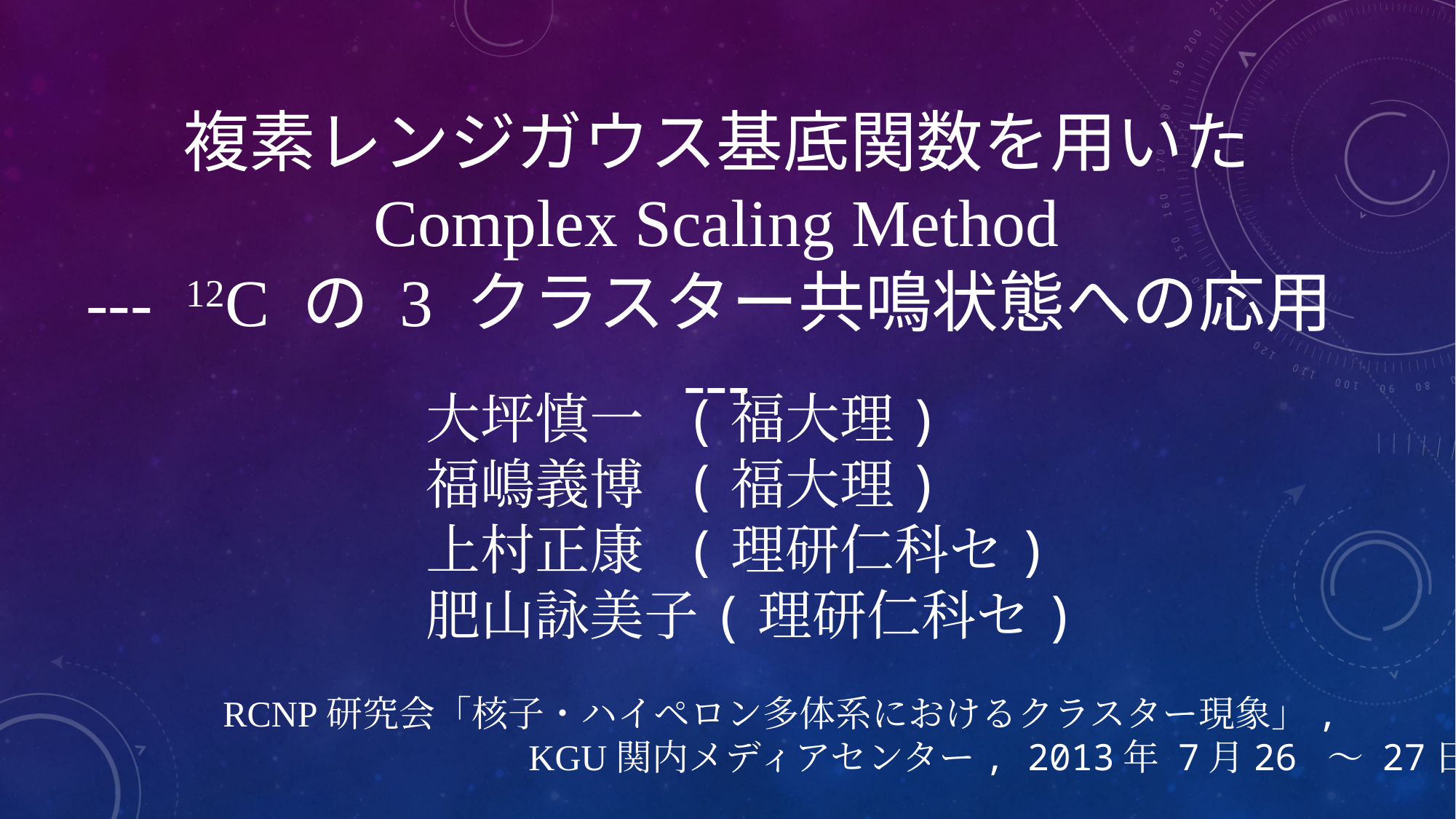

複素レンジガウス基底関数を用いた
Complex Scaling Method
---  12C の 3 クラスター共鳴状態への応用  ---
大坪慎一  (福大理)
福嶋義博  (福大理)
上村正康  (理研仁科セ)
肥山詠美子(理研仁科セ)
RCNP研究会「核子・ハイペロン多体系におけるクラスター現象」,
              KGU関内メディアセンター, 2013年 7月26 ～ 27日.